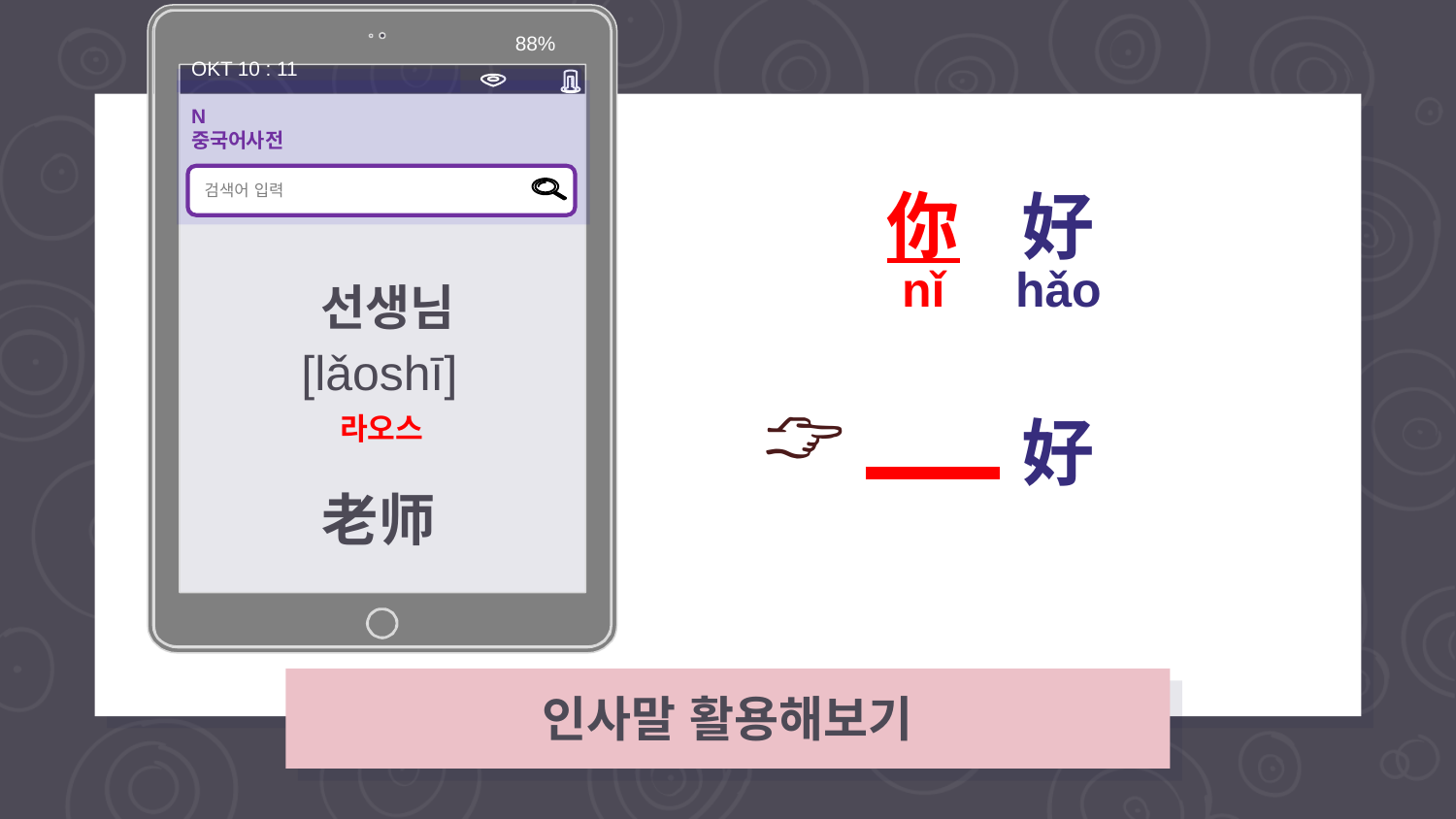

OKT 10 : 11
88%

N
중국어사전

你
好
검색어 입력

nǐ
hǎo
선생님
[lǎoshī]
👉
好
라오스
老师
인사말 활용해보기